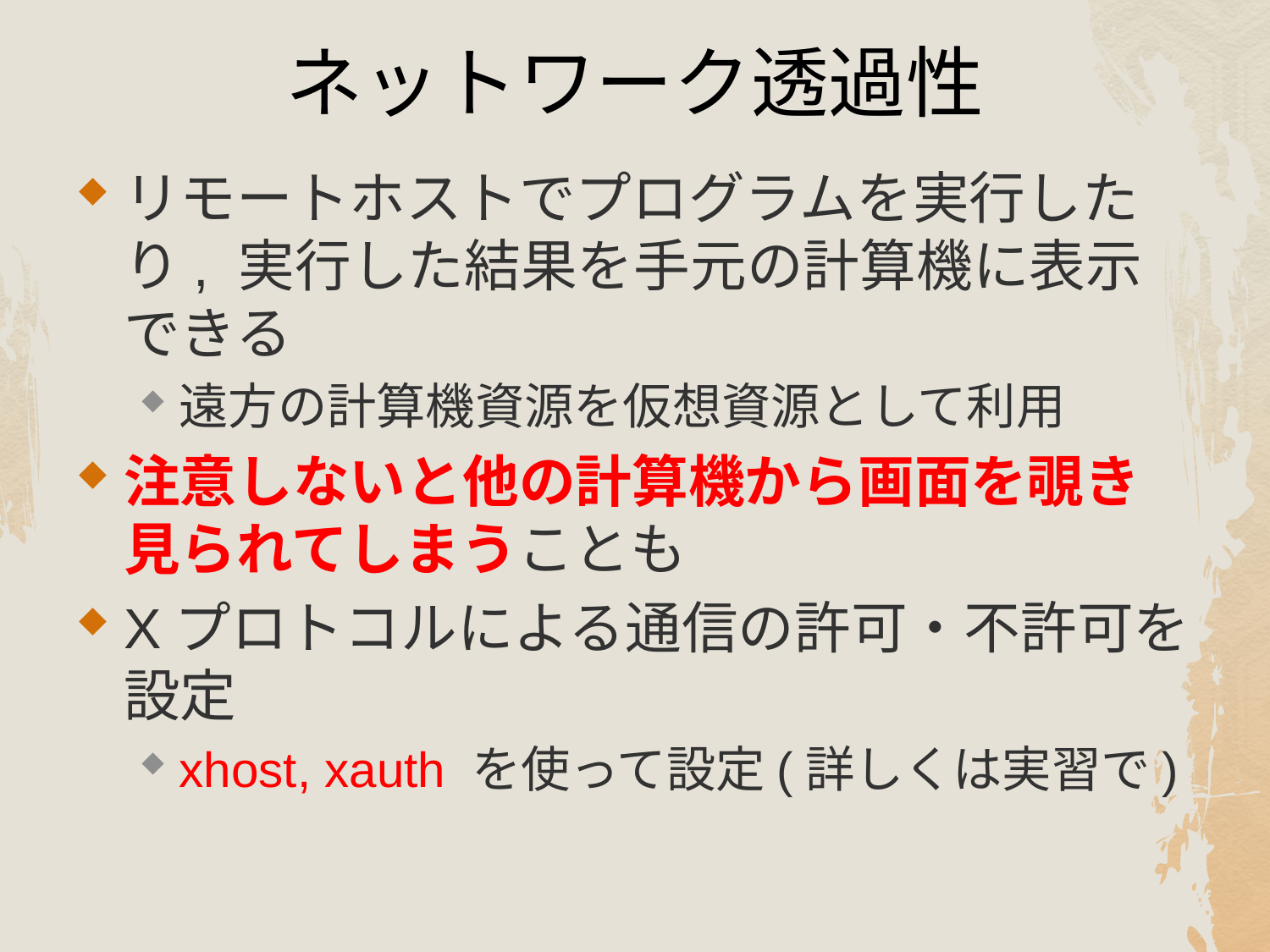

# ネットワーク透過性
リモートホストでプログラムを実行したり, 実行した結果を手元の計算機に表示できる
遠方の計算機資源を仮想資源として利用
注意しないと他の計算機から画面を覗き見られてしまうことも
Xプロトコルによる通信の許可・不許可を設定
xhost, xauth を使って設定(詳しくは実習で)